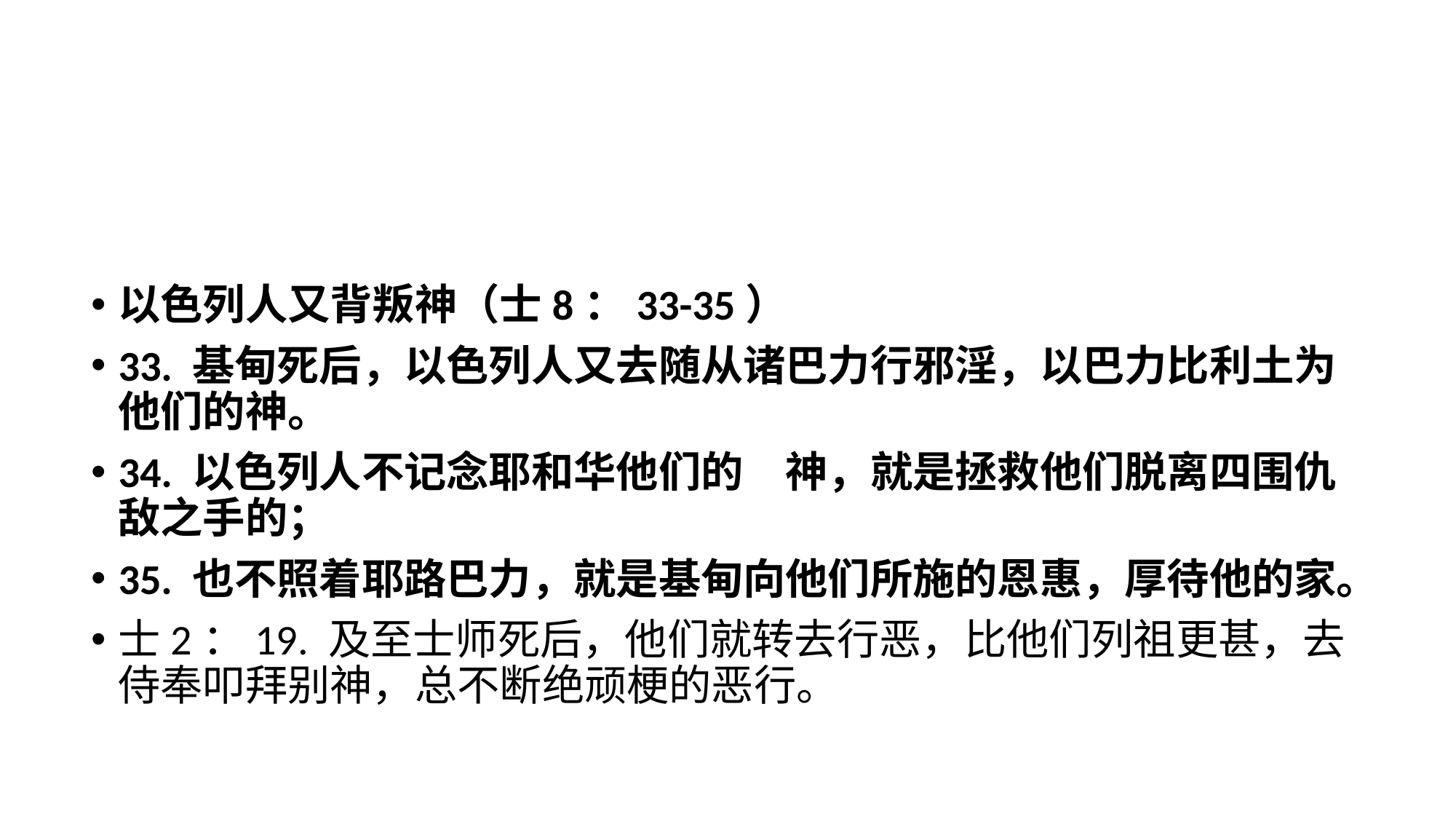

以色列人又背叛神（士8：33-35）
33. 基甸死后，以色列人又去随从诸巴力行邪淫，以巴力比利土为他们的神。
34. 以色列人不记念耶和华他们的　神，就是拯救他们脱离四围仇敌之手的；
35. 也不照着耶路巴力，就是基甸向他们所施的恩惠，厚待他的家。
士2：19. 及至士师死后，他们就转去行恶，比他们列祖更甚，去侍奉叩拜别神，总不断绝顽梗的恶行。